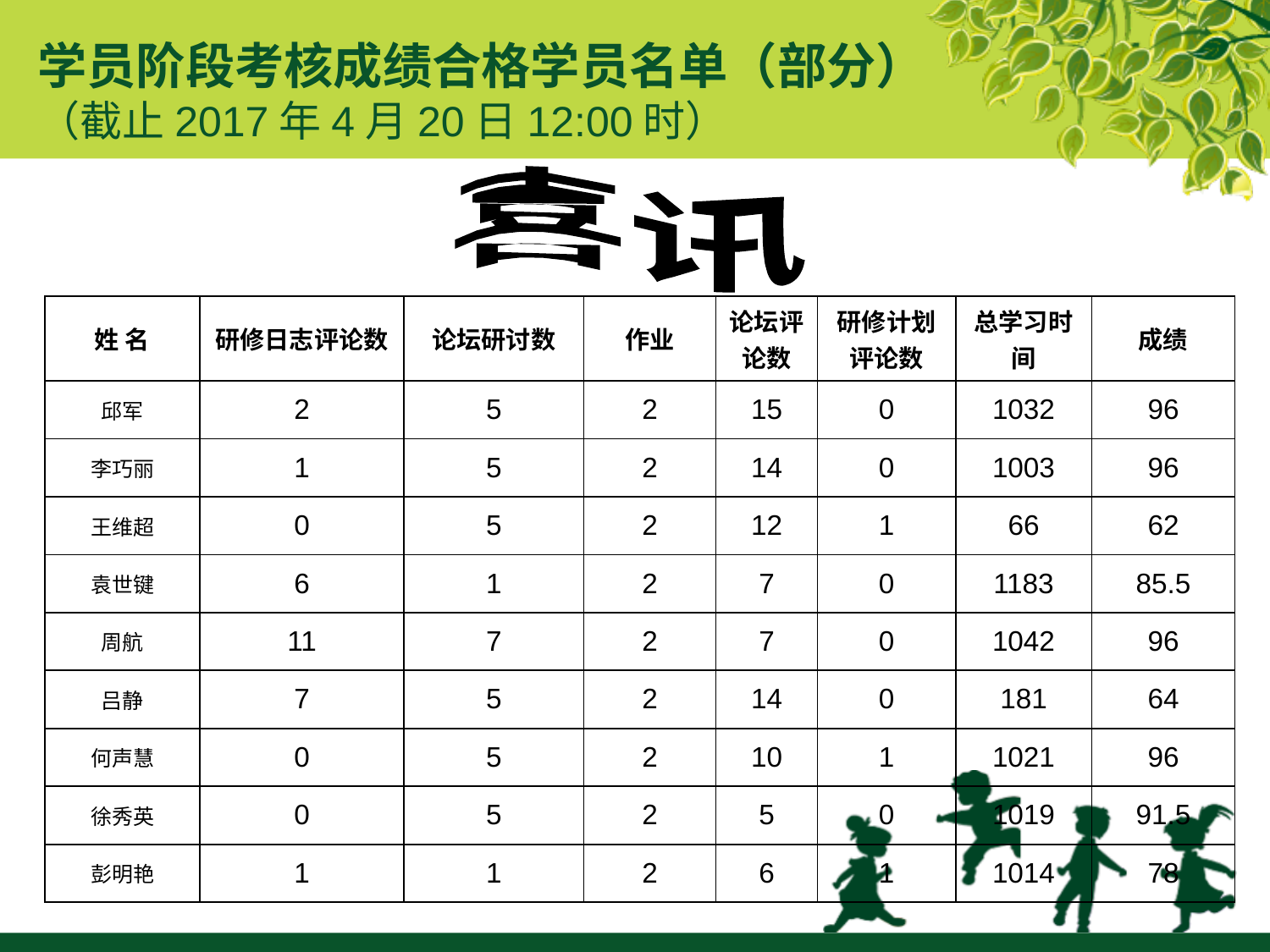

# 学员阶段考核成绩合格学员名单（部分） （截止2017年4月20日12:00时）
喜讯
| 姓 名 | 研修日志评论数 | 论坛研讨数 | 作业 | 论坛评论数 | 研修计划评论数 | 总学习时间 | 成绩 |
| --- | --- | --- | --- | --- | --- | --- | --- |
| 邱军 | 2 | 5 | 2 | 15 | 0 | 1032 | 96 |
| 李巧丽 | 1 | 5 | 2 | 14 | 0 | 1003 | 96 |
| 王维超 | 0 | 5 | 2 | 12 | 1 | 66 | 62 |
| 袁世键 | 6 | 1 | 2 | 7 | 0 | 1183 | 85.5 |
| 周航 | 11 | 7 | 2 | 7 | 0 | 1042 | 96 |
| 吕静 | 7 | 5 | 2 | 14 | 0 | 181 | 64 |
| 何声慧 | 0 | 5 | 2 | 10 | 1 | 1021 | 96 |
| 徐秀英 | 0 | 5 | 2 | 5 | 0 | 1019 | 91.5 |
| 彭明艳 | 1 | 1 | 2 | 6 | 1 | 1014 | 78 |